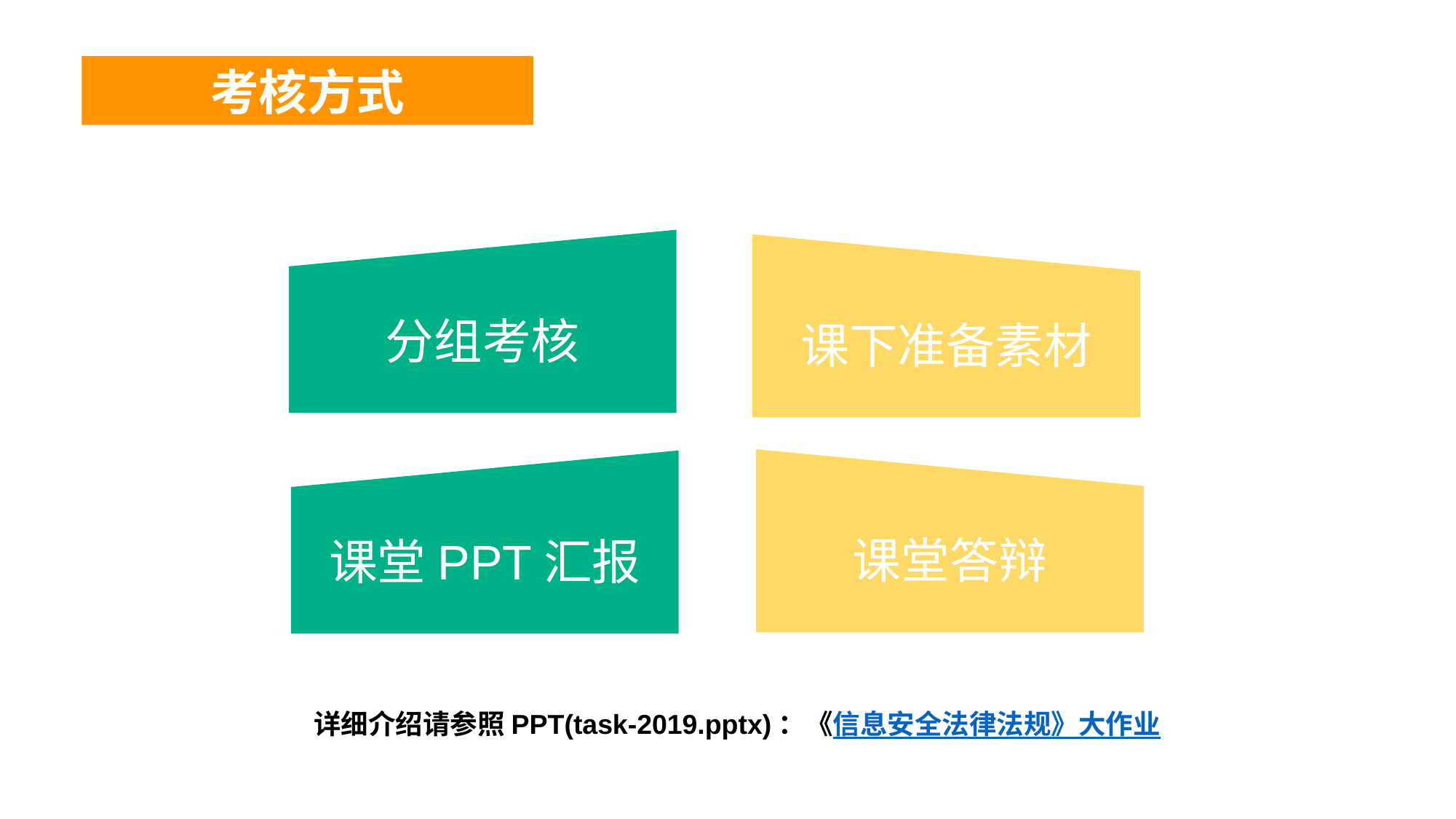

考核方式
分组考核
课下准备素材
课堂答辩
课堂PPT汇报
详细介绍请参照PPT(task-2019.pptx)：《信息安全法律法规》大作业